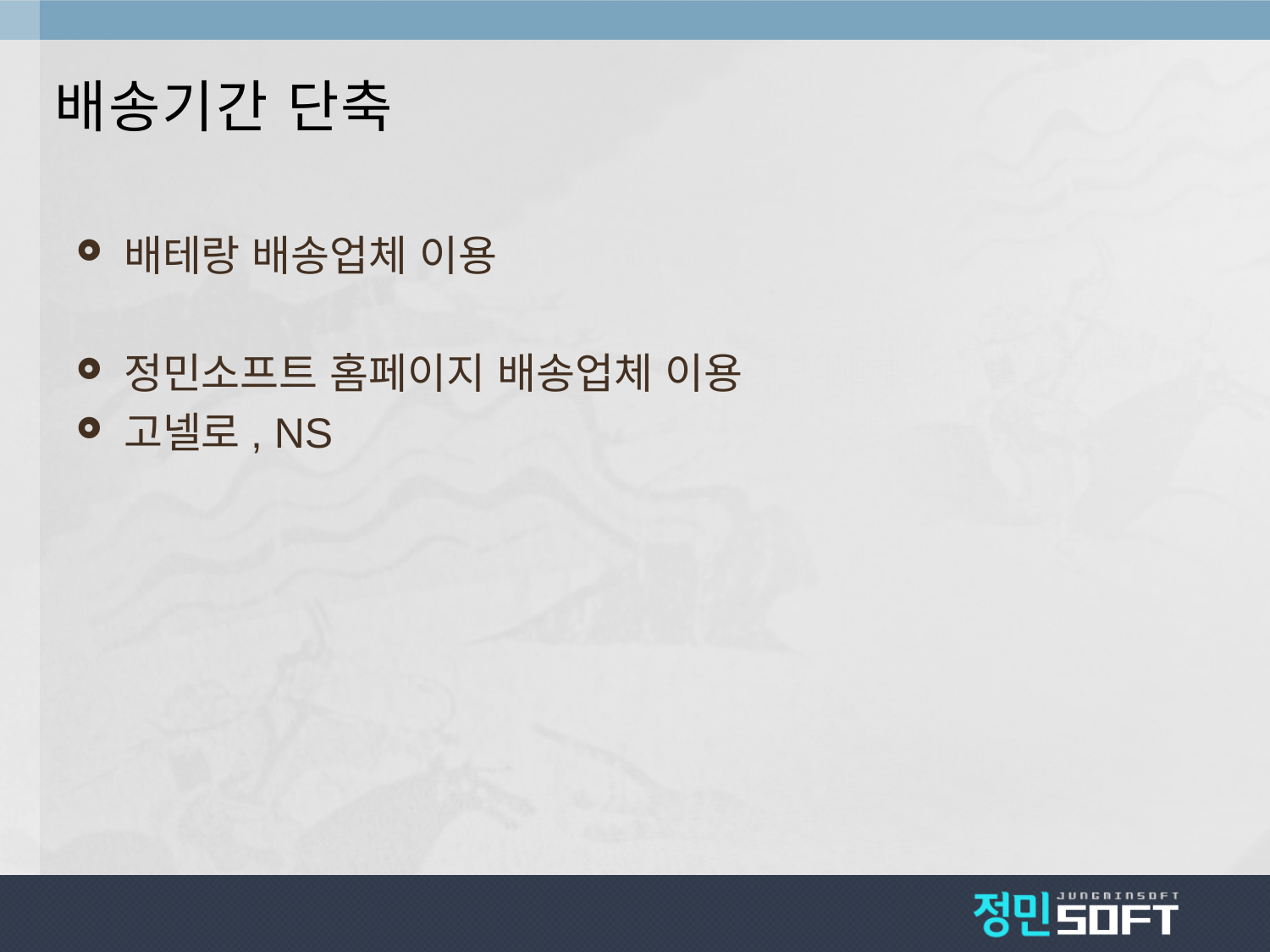

# 배송기간 단축
배테랑 배송업체 이용

정민소프트 홈페이지 배송업체 이용
고넬로, NS